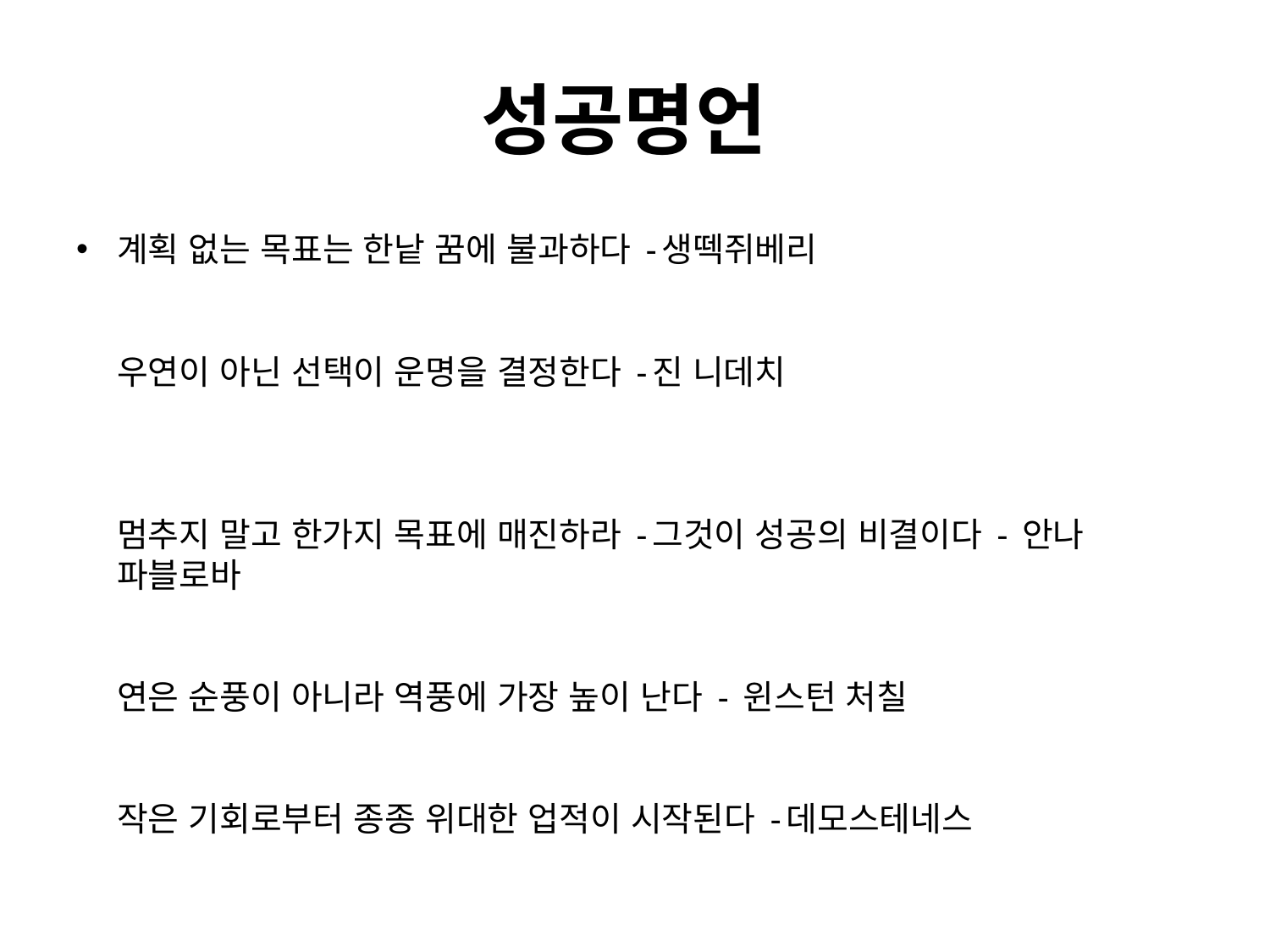

# 성공명언
계획 없는 목표는 한낱 꿈에 불과하다 -생떽쥐베리
우연이 아닌 선택이 운명을 결정한다 -진 니데치
멈추지 말고 한가지 목표에 매진하라 -그것이 성공의 비결이다 - 안나 파블로바
연은 순풍이 아니라 역풍에 가장 높이 난다 - 윈스턴 처칠
작은 기회로부터 종종 위대한 업적이 시작된다 -데모스테네스